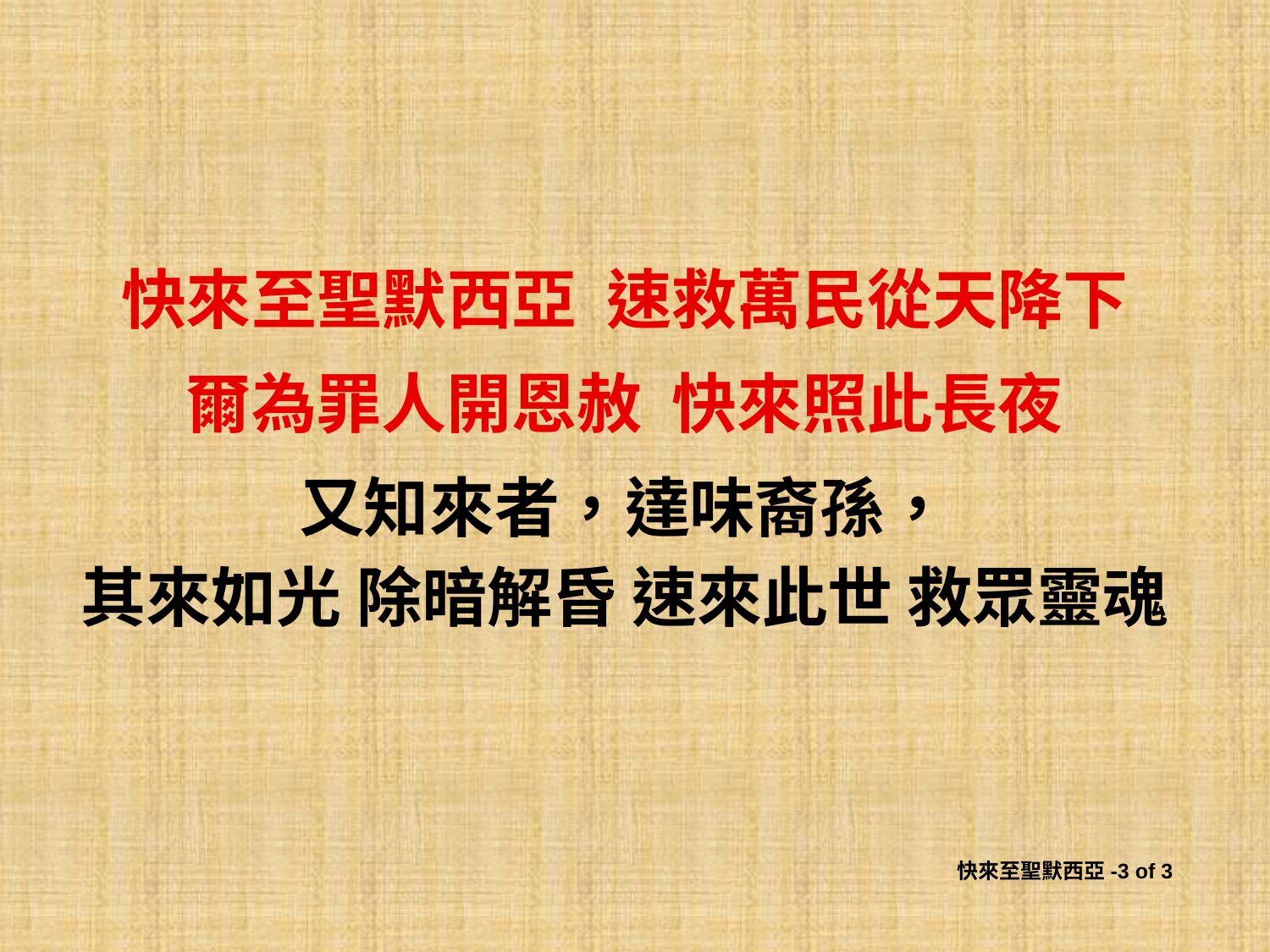

快來至聖默西亞  速救萬民從天降下
爾為罪人開恩赦  快來照此長夜
又知來者，達味裔孫，
其來如光 除暗解昏 速來此世 救眾靈魂
快來至聖默西亞-3 of 3